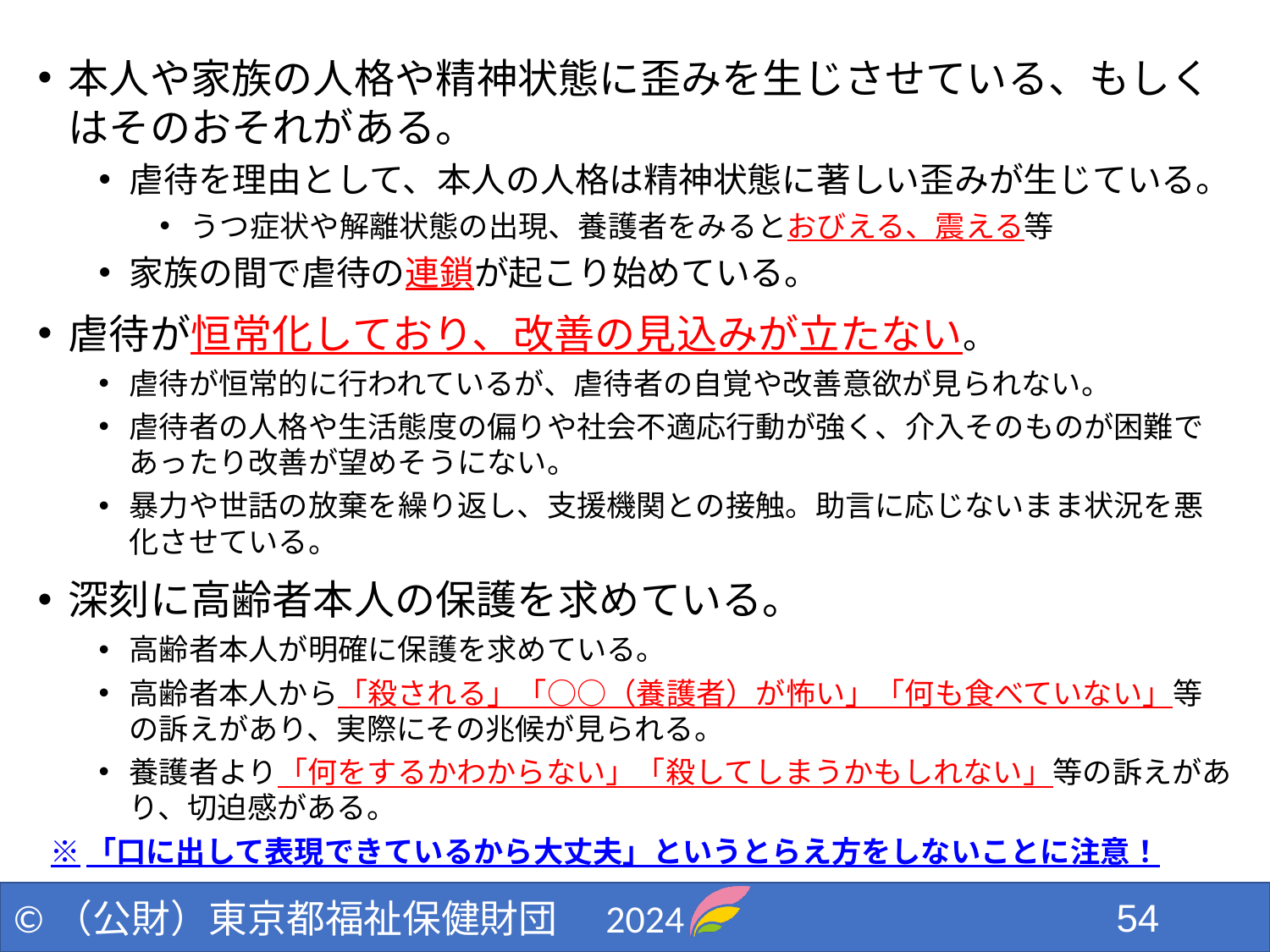

本人や家族の人格や精神状態に歪みを生じさせている、もしくはそのおそれがある。
虐待を理由として、本人の人格は精神状態に著しい歪みが生じている。
うつ症状や解離状態の出現、養護者をみるとおびえる、震える等
家族の間で虐待の連鎖が起こり始めている。
虐待が恒常化しており、改善の見込みが立たない。
虐待が恒常的に行われているが、虐待者の自覚や改善意欲が見られない。
虐待者の人格や生活態度の偏りや社会不適応行動が強く、介入そのものが困難であったり改善が望めそうにない。
暴力や世話の放棄を繰り返し、支援機関との接触。助言に応じないまま状況を悪化させている。
深刻に高齢者本人の保護を求めている。
高齢者本人が明確に保護を求めている。
高齢者本人から「殺される」「○○（養護者）が怖い」「何も食べていない」等の訴えがあり、実際にその兆候が見られる。
養護者より「何をするかわからない」「殺してしまうかもしれない」等の訴えがあり、切迫感がある。
※「口に出して表現できているから大丈夫」というとらえ方をしないことに注意！